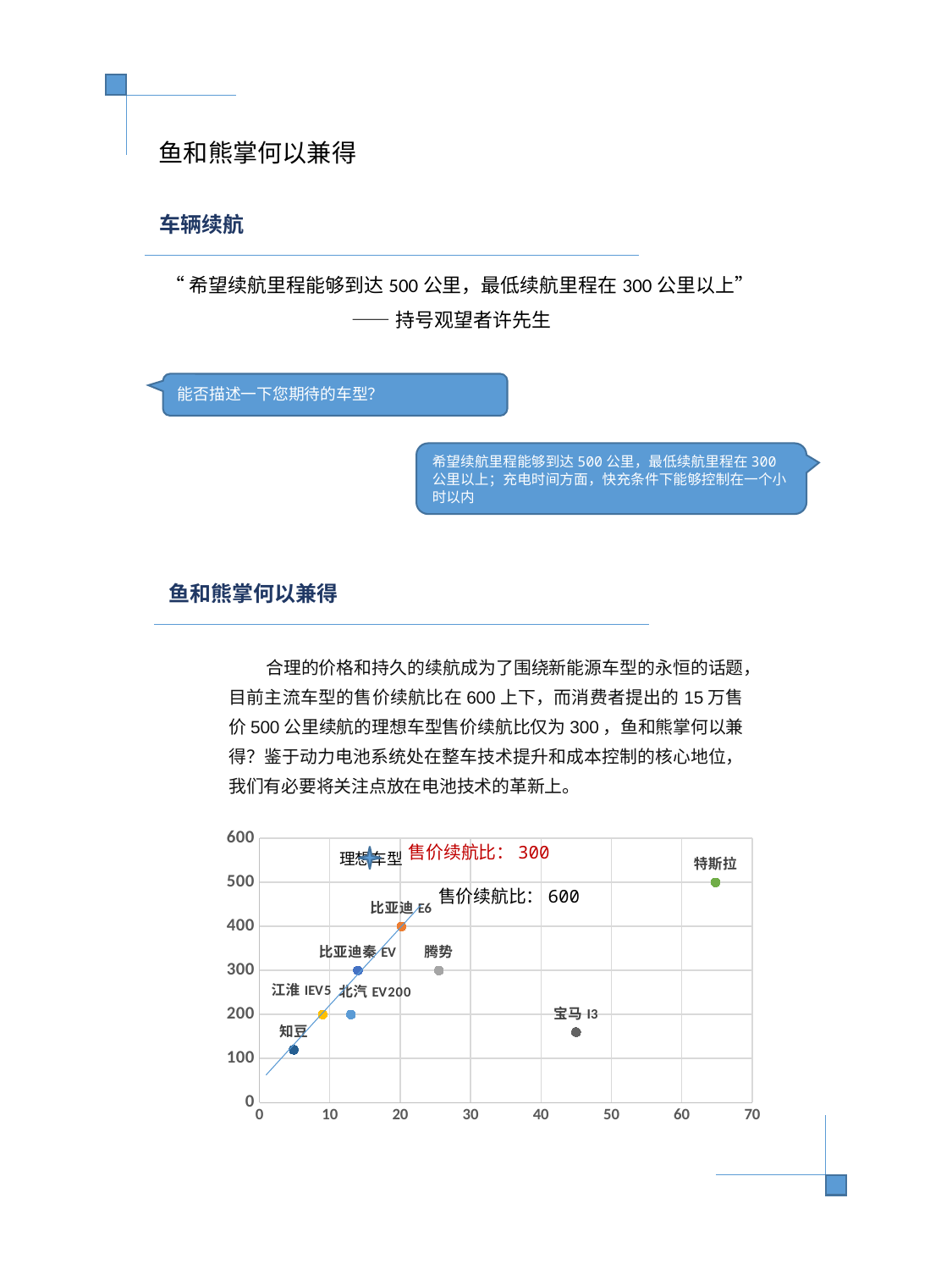

鱼和熊掌何以兼得
车辆续航
“希望续航里程能够到达500公里，最低续航里程在300公里以上”
                                          ——持号观望者许先生
能否描述一下您期待的车型？
希望续航里程能够到达500公里，最低续航里程在300公里以上；充电时间方面，快充条件下能够控制在一个小时以内
鱼和熊掌何以兼得
合理的价格和持久的续航成为了围绕新能源车型的永恒的话题，目前主流车型的售价续航比在600上下，而消费者提出的15万售价500公里续航的理想车型售价续航比仅为300，鱼和熊掌何以兼得？鉴于动力电池系统处在整车技术提升和成本控制的核心地位，我们有必要将关注点放在电池技术的革新上。

### Chart

| Category | 北汽EV200 | 比亚迪E6 | 腾势 | 江淮IEV5 | 比亚迪秦EV | 特斯拉 | 知豆 | 宝马I3 |
|---|---|---|---|---|---|---|---|---|
售价续航比：300

售价续航比：600